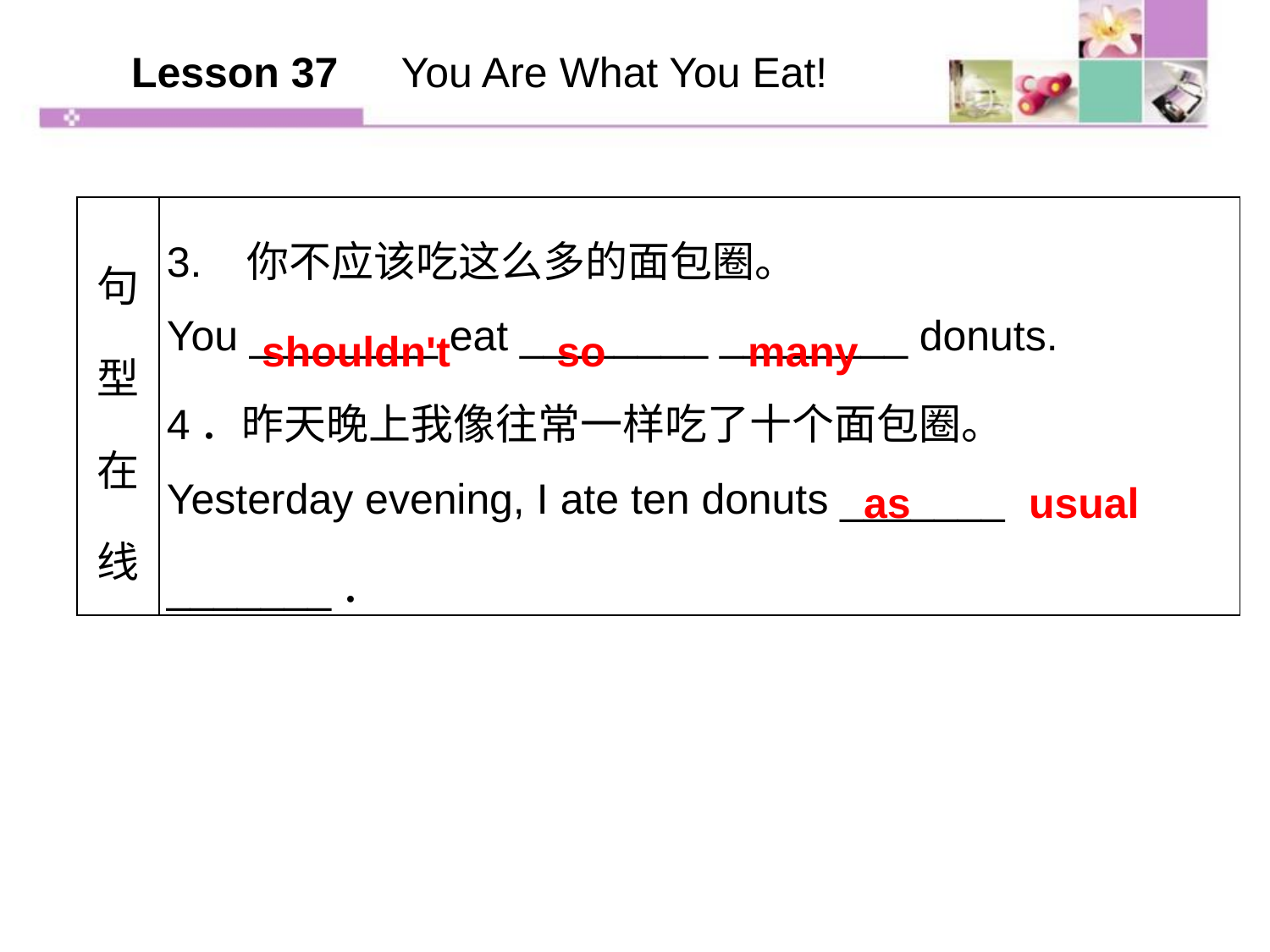

Lesson 37　You Are What You Eat!
| 句型在线 | 3. 你不应该吃这么多的面包圈。 You \_\_\_\_\_\_\_\_ eat \_\_\_\_\_\_\_\_ \_\_\_\_\_\_\_\_ donuts. 4．昨天晚上我像往常一样吃了十个面包圈。 Yesterday evening, I ate ten donuts \_\_\_\_\_\_\_ \_\_\_\_\_\_\_． |
| --- | --- |
shouldn't         so            many
as          usual